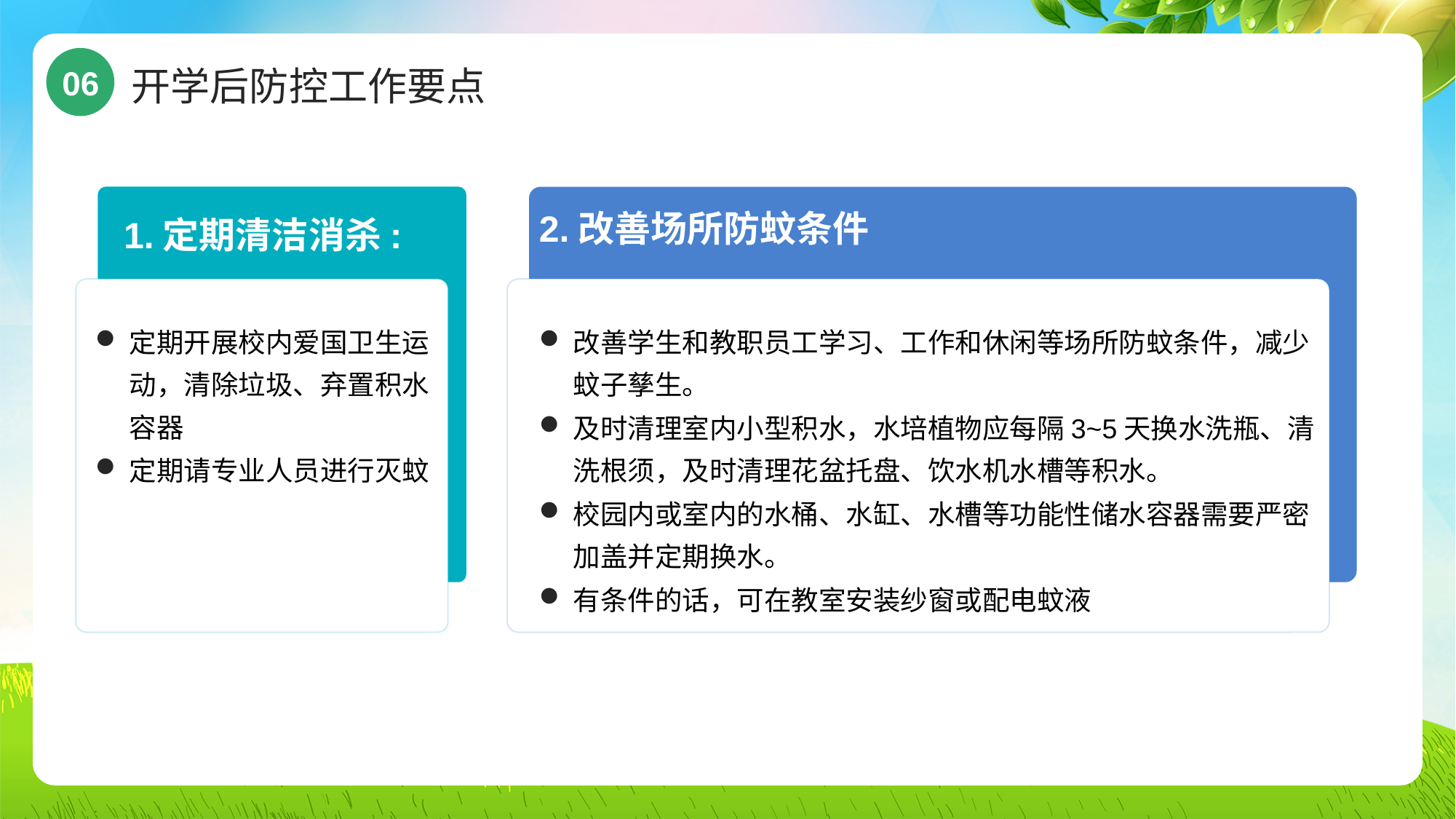

开学后防控工作要点
06

1.定期清洁消杀:

定期开展校内爱国卫生运动，清除垃圾、弃置积水容器
定期请专业人员进行灭蚊

2.改善场所防蚊条件

改善学生和教职员工学习、工作和休闲等场所防蚊条件，减少蚊子孳生。
及时清理室内小型积水，水培植物应每隔3~5天换水洗瓶、清洗根须，及时清理花盆托盘、饮水机水槽等积水。
校园内或室内的水桶、水缸、水槽等功能性储水容器需要严密加盖并定期换水。
有条件的话，可在教室安装纱窗或配电蚊液